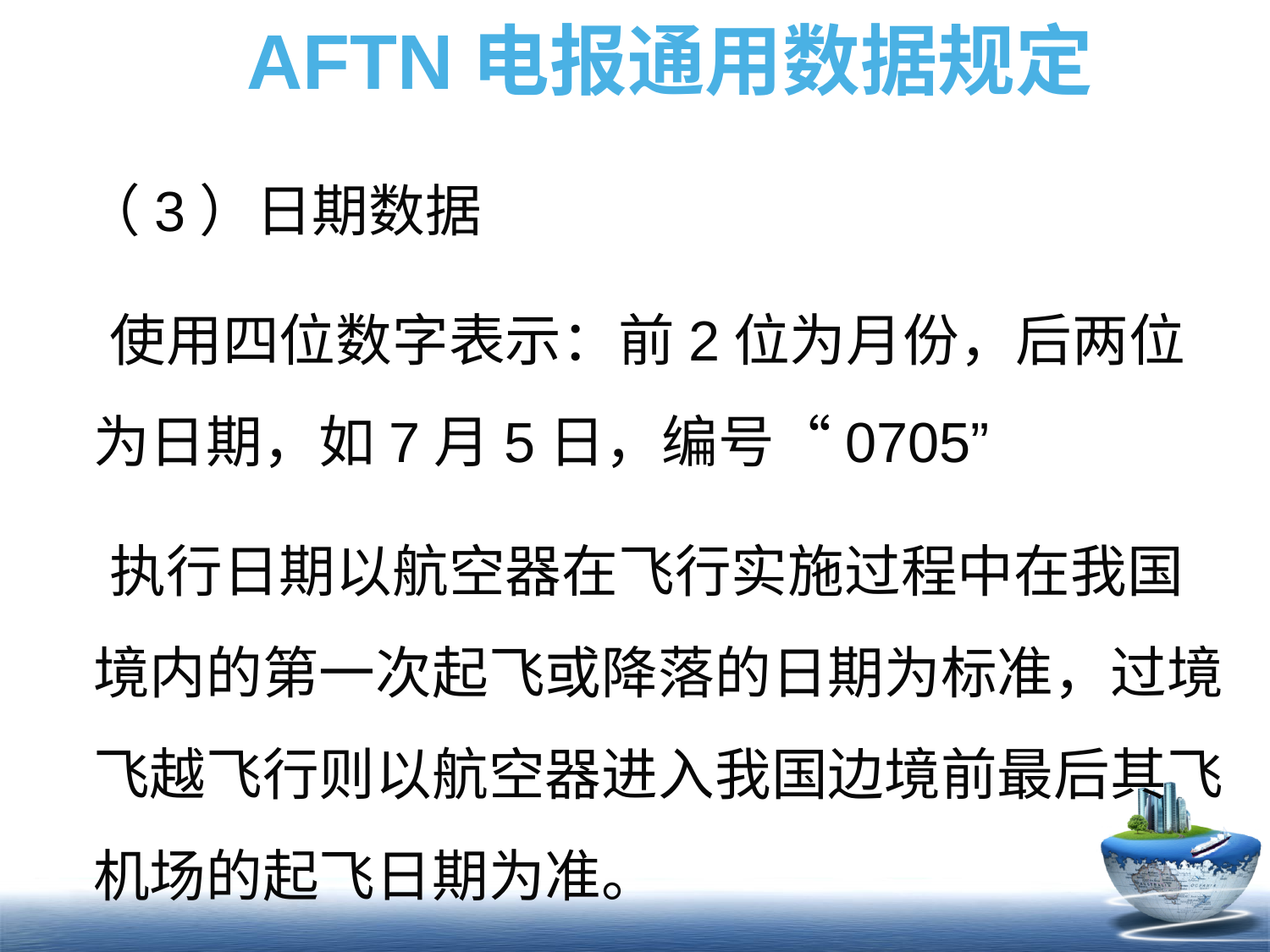

# AFTN电报通用数据规定
  （3）日期数据
    使用四位数字表示：前2位为月份，后两位为日期，如7月5日，编号“0705”
    执行日期以航空器在飞行实施过程中在我国境内的第一次起飞或降落的日期为标准，过境飞越飞行则以航空器进入我国边境前最后其飞机场的起飞日期为准。